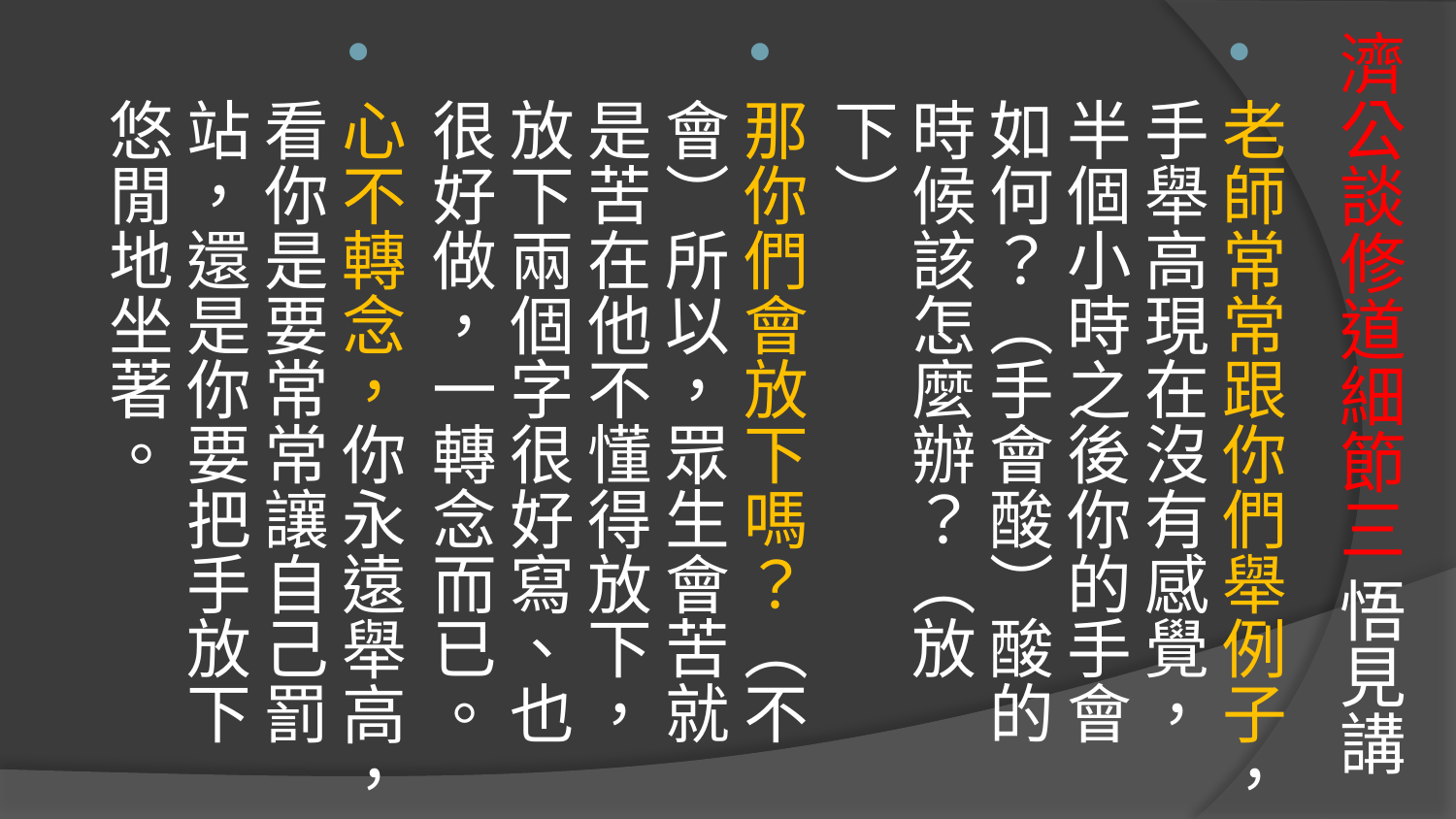

老師常常跟你們舉例子，手舉高現在沒有感覺，半個小時之後你的手會如何？（手會酸）酸的時候該怎麼辦？（放下）
那你們會放下嗎？（不會）所以，眾生會苦就是苦在他不懂得放下，放下兩個字很好寫、也很好做，一轉念而已。
心不轉念，你永遠舉高，看你是要常常讓自己罰站，還是你要把手放下悠閒地坐著。

# 濟公談修道細節三 悟見講